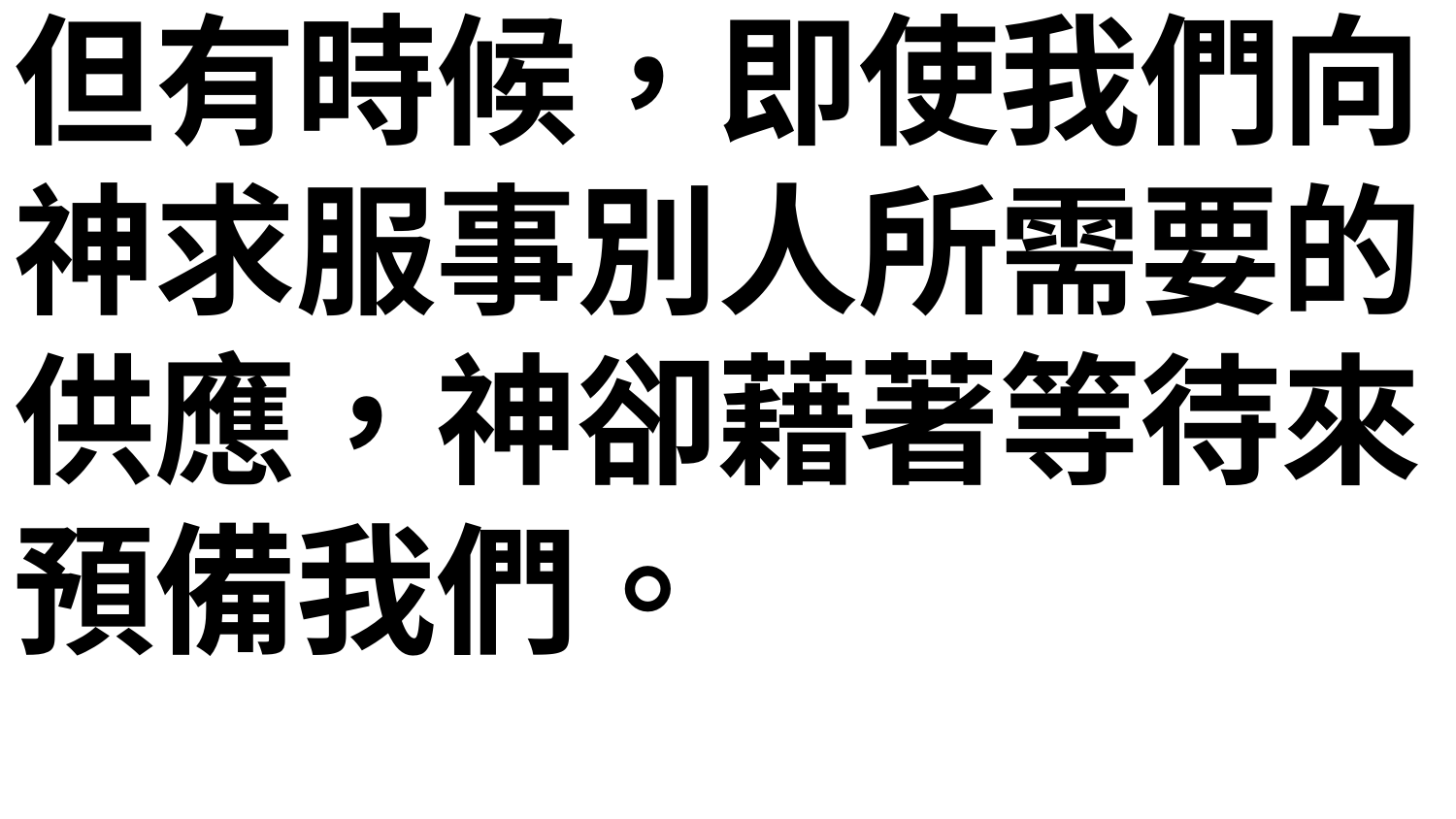

但有時候，即使我們向神求服事別人所需要的供應，神卻藉著等待來預備我們。